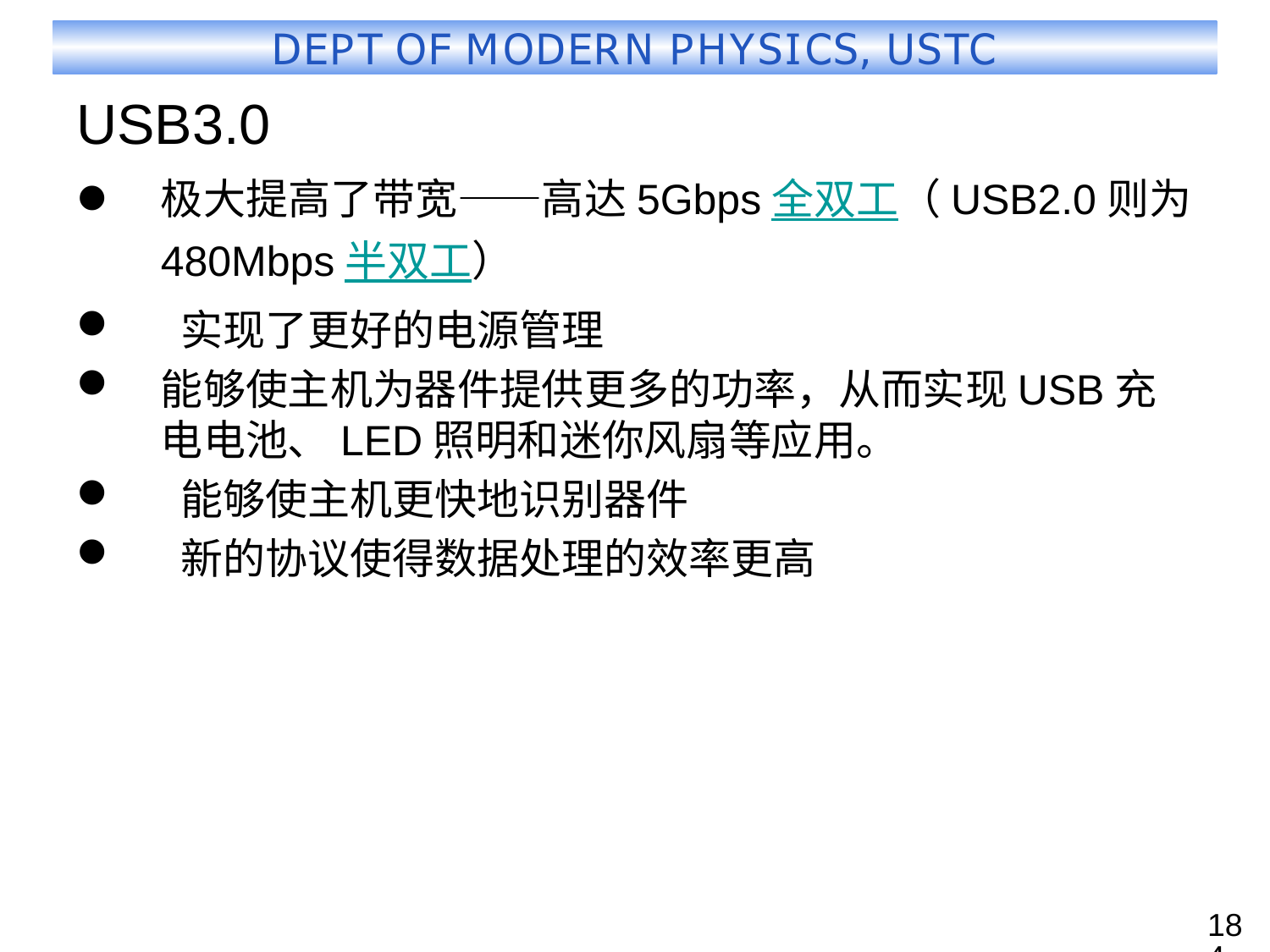

# USB3.0
极大提高了带宽——高达5Gbps全双工（USB2.0则为480Mbps半双工）
 实现了更好的电源管理
能够使主机为器件提供更多的功率，从而实现USB充电电池、LED照明和迷你风扇等应用。
 能够使主机更快地识别器件
 新的协议使得数据处理的效率更高

184